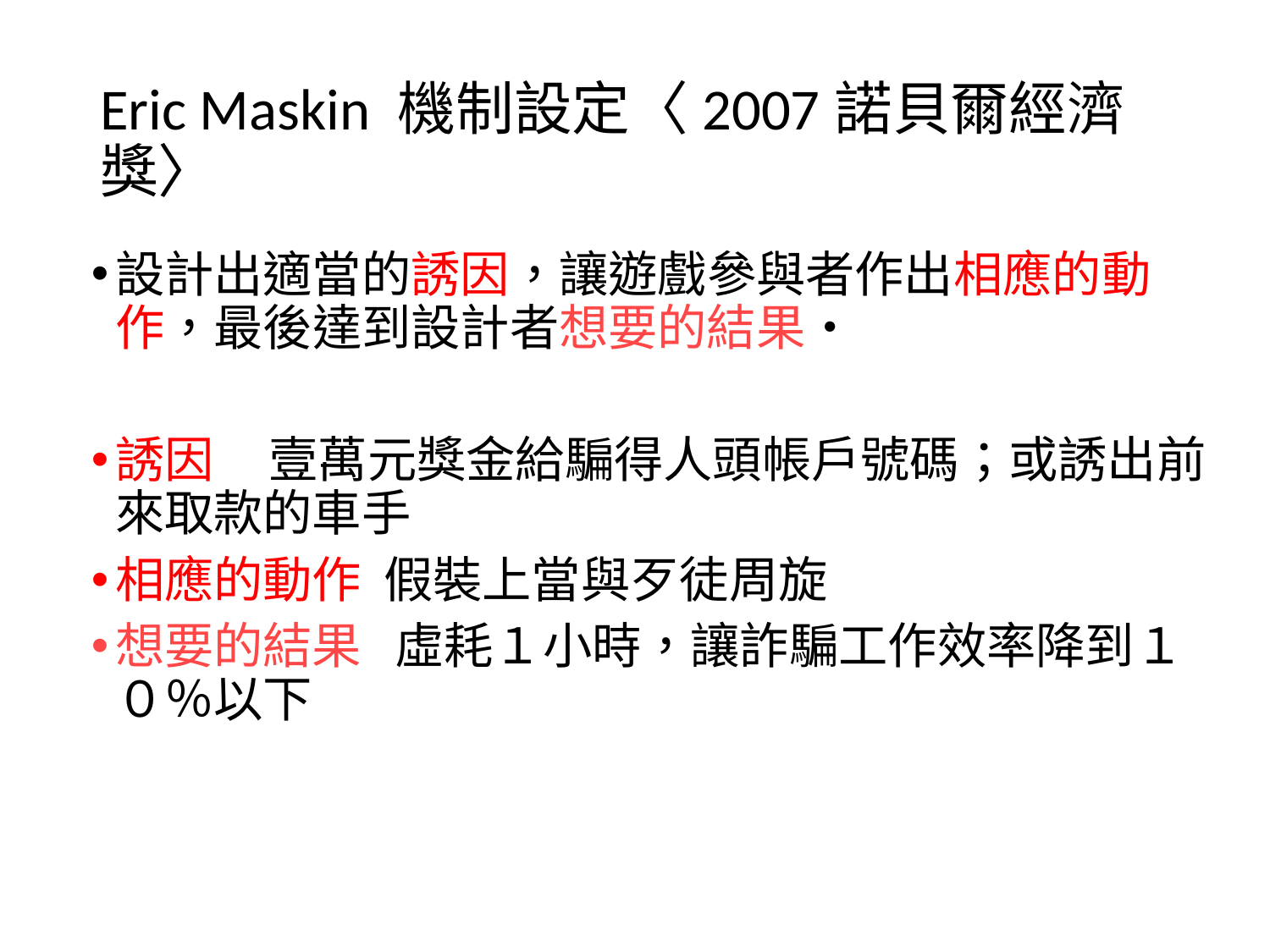

# Eric Maskin 機制設定〈2007諾貝爾經濟獎〉
設計出適當的誘因，讓遊戲參與者作出相應的動作，最後達到設計者想要的結果‧

誘因     壹萬元獎金給騙得人頭帳戶號碼；或誘出前來取款的車手
相應的動作  假裝上當與歹徒周旋
想要的結果   虛耗１小時，讓詐騙工作效率降到１０％以下